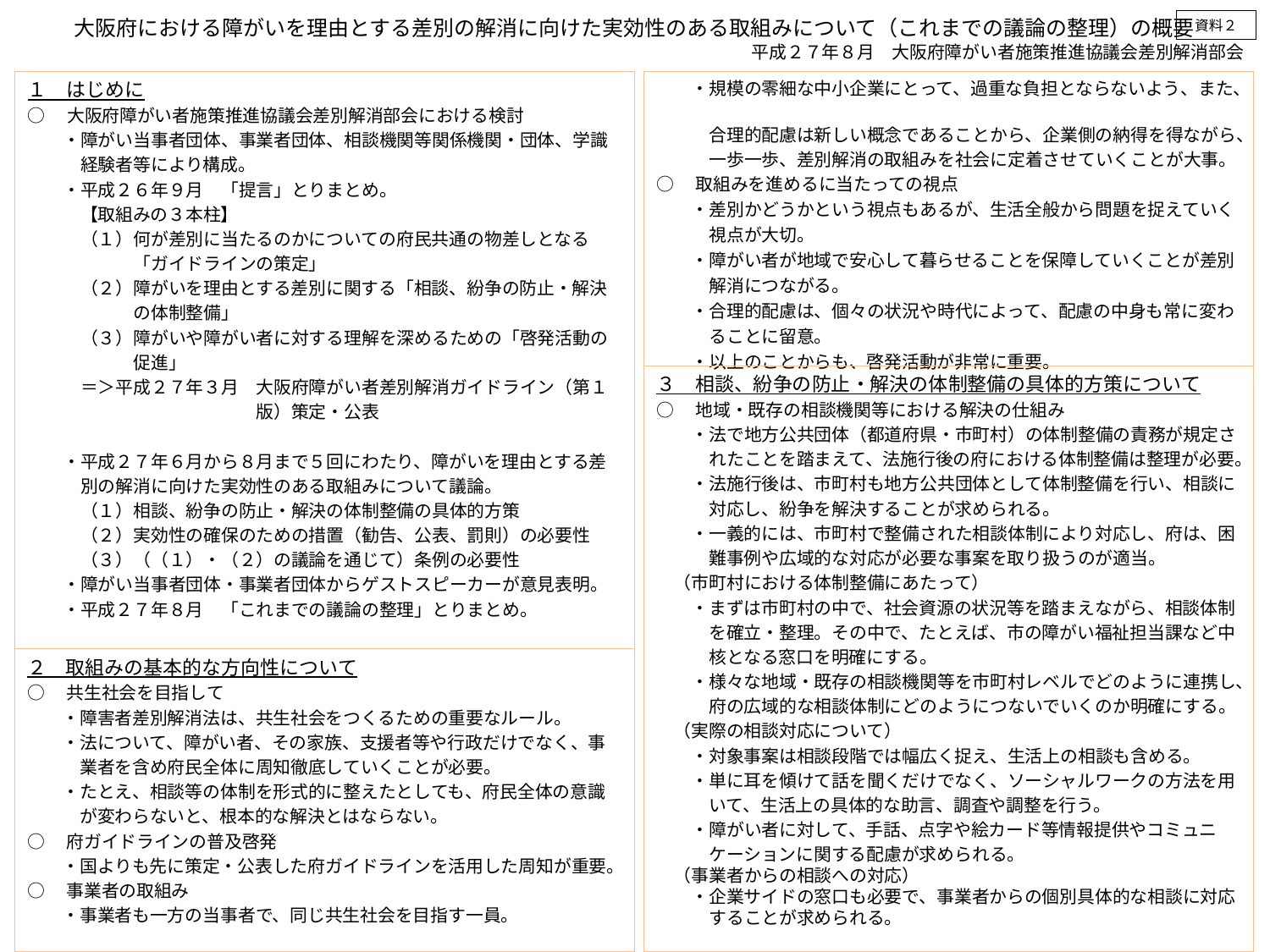

# 大阪府における障がいを理由とする差別の解消に向けた実効性のある取組みについて（これまでの議論の整理）の概要
資料２
平成２７年８月　大阪府障がい者施策推進協議会差別解消部会
１　はじめに
○　大阪府障がい者施策推進協議会差別解消部会における検討
　　・障がい当事者団体、事業者団体、相談機関等関係機関・団体、学識
　　　経験者等により構成。
　　・平成２６年９月　「提言」とりまとめ。
　　　【取組みの３本柱】
　　　（１）何が差別に当たるのかについての府民共通の物差しとなる
　　　　　　「ガイドラインの策定」
　　　（２）障がいを理由とする差別に関する「相談、紛争の防止・解決
　　　　　　の体制整備」
　　　（３）障がいや障がい者に対する理解を深めるための「啓発活動の
　　　　　　促進」
　　　＝＞平成２７年３月　大阪府障がい者差別解消ガイドライン（第１
　　　　　　　　　　　　　版）策定・公表

　　・平成２７年６月から８月まで５回にわたり、障がいを理由とする差
　　　別の解消に向けた実効性のある取組みについて議論。
　　　（１）相談、紛争の防止・解決の体制整備の具体的方策
　　　（２）実効性の確保のための措置（勧告、公表、罰則）の必要性
　　　（３）（（１）・（２）の議論を通じて）条例の必要性
　　・障がい当事者団体・事業者団体からゲストスピーカーが意見表明。
　　・平成２７年８月　「これまでの議論の整理」とりまとめ。

　　・規模の零細な中小企業にとって、過重な負担とならないよう、また、
　　　合理的配慮は新しい概念であることから、企業側の納得を得ながら、
　　　一歩一歩、差別解消の取組みを社会に定着させていくことが大事。
○　取組みを進めるに当たっての視点
　　・差別かどうかという視点もあるが、生活全般から問題を捉えていく
　　　視点が大切。
　　・障がい者が地域で安心して暮らせることを保障していくことが差別
　　　解消につながる。
　　・合理的配慮は、個々の状況や時代によって、配慮の中身も常に変わ
　　　ることに留意。
　　・以上のことからも、啓発活動が非常に重要。

３　相談、紛争の防止・解決の体制整備の具体的方策について
○　地域・既存の相談機関等における解決の仕組み
　　・法で地方公共団体（都道府県・市町村）の体制整備の責務が規定さ
　　　れたことを踏まえて、法施行後の府における体制整備は整理が必要。
　　・法施行後は、市町村も地方公共団体として体制整備を行い、相談に
　　　対応し、紛争を解決することが求められる。
　　・一義的には、市町村で整備された相談体制により対応し、府は、困
　　　難事例や広域的な対応が必要な事案を取り扱うのが適当。
　（市町村における体制整備にあたって）
　　・まずは市町村の中で、社会資源の状況等を踏まえながら、相談体制
　　　を確立・整理。その中で、たとえば、市の障がい福祉担当課など中
　　　核となる窓口を明確にする。
　　・様々な地域・既存の相談機関等を市町村レベルでどのように連携し、
　　　府の広域的な相談体制にどのようにつないでいくのか明確にする。
　（実際の相談対応について）
　　・対象事案は相談段階では幅広く捉え、生活上の相談も含める。
　　・単に耳を傾けて話を聞くだけでなく、ソーシャルワークの方法を用
　　　いて、生活上の具体的な助言、調査や調整を行う。
　　・障がい者に対して、手話、点字や絵カード等情報提供やコミュニ
　　　ケーションに関する配慮が求められる。
　（事業者からの相談への対応）
　　・企業サイドの窓口も必要で、事業者からの個別具体的な相談に対応
　　　することが求められる。

２　取組みの基本的な方向性について
○　共生社会を目指して
　　・障害者差別解消法は、共生社会をつくるための重要なルール。
　　・法について、障がい者、その家族、支援者等や行政だけでなく、事
　　　業者を含め府民全体に周知徹底していくことが必要。
　　・たとえ、相談等の体制を形式的に整えたとしても、府民全体の意識
　　　が変わらないと、根本的な解決とはならない。
○　府ガイドラインの普及啓発
　　・国よりも先に策定・公表した府ガイドラインを活用した周知が重要。
○　事業者の取組み
　　・事業者も一方の当事者で、同じ共生社会を目指す一員。